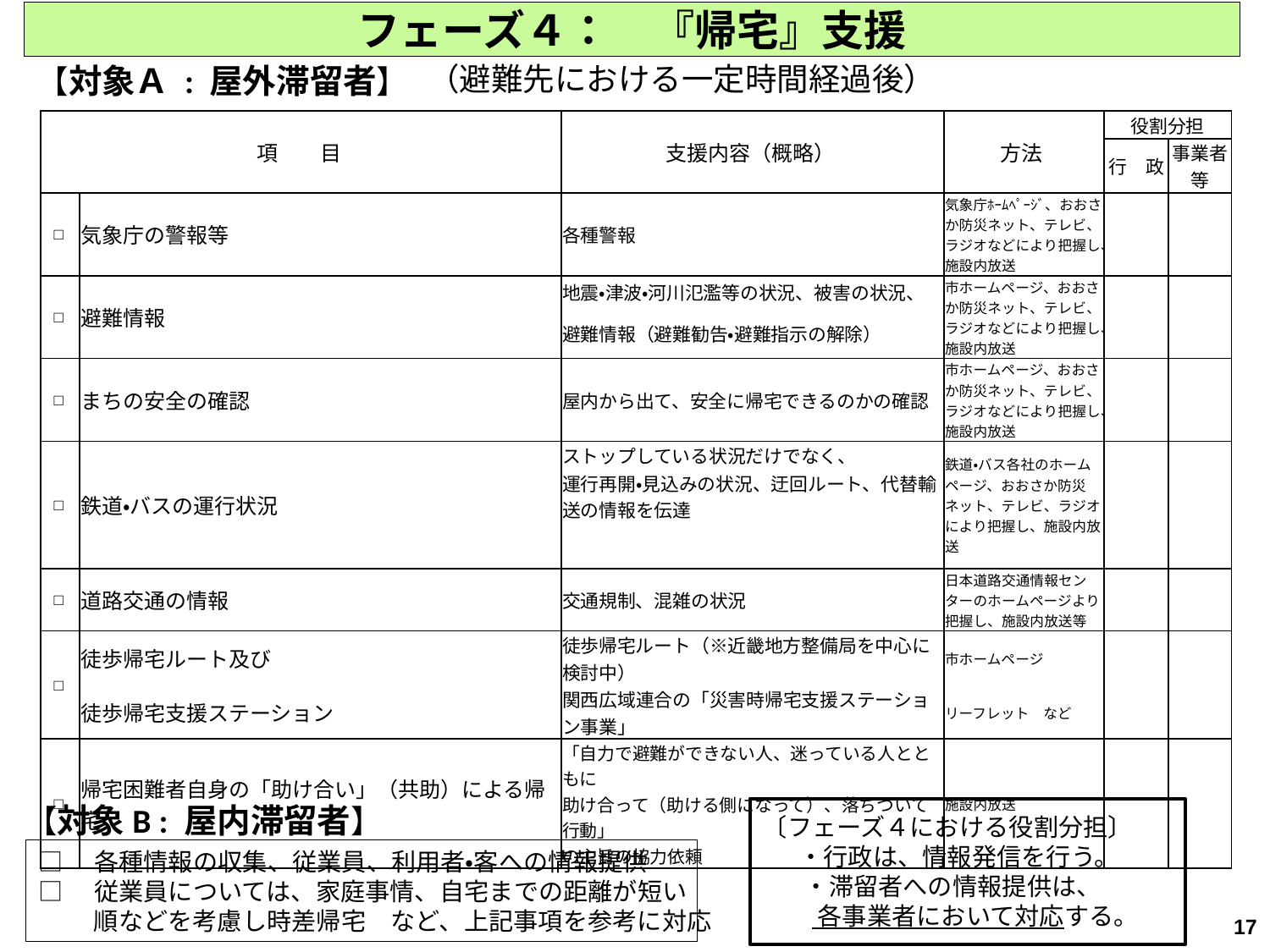

# フェーズ４：　『帰宅』支援
（避難先における一定時間経過後）
【対象Ａ : 屋外滞留者】
| 項　　目 |  | 支援内容（概略） | 方法 | 役割分担 |  |
| --- | --- | --- | --- | --- | --- |
|  |  |  |  | 行　政 | 事業者等 |
| □ | 気象庁の警報等 | 各種警報 | 気象庁ﾎｰﾑﾍﾟｰｼﾞ、おおさか防災ネット、テレビ、ラジオなどにより把握し、施設内放送 |  |  |
| □ | 避難情報 | 地震・津波・河川氾濫等の状況、被害の状況、 | 市ホームページ、おおさか防災ネット、テレビ、ラジオなどにより把握し、施設内放送 |  |  |
|  |  | 避難情報（避難勧告・避難指示の解除） |  |  |  |
| □ | まちの安全の確認 | 屋内から出て、安全に帰宅できるのかの確認 | 市ホームページ、おおさか防災ネット、テレビ、ラジオなどにより把握し、施設内放送 |  |  |
| □ | 鉄道・バスの運行状況 | ストップしている状況だけでなく、 | 鉄道・バス各社のホームページ、おおさか防災ネット、テレビ、ラジオにより把握し、施設内放送 |  |  |
|  |  | 運行再開・見込みの状況、迂回ルート、代替輸送の情報を伝達 |  |  |  |
|  |  |  |  |  |  |
| □ | 道路交通の情報 | 交通規制、混雑の状況 | 日本道路交通情報センターのホームページより把握し、施設内放送等 |  |  |
| □ | 徒歩帰宅ルート及び | 徒歩帰宅ルート（※近畿地方整備局を中心に検討中） | 市ホームページ |  |  |
|  | 徒歩帰宅支援ステーション | 関西広域連合の「災害時帰宅支援ステーション事業」 | リーフレット　など |  |  |
| □ | 帰宅困難者自身の「助け合い」（共助）による帰宅 | 「自力で避難ができない人、迷っている人とともに | 施設内放送 |  |  |
|  |  | 助け合って（助ける側になって）、落ちついて行動」 |  |  |  |
|  |  | の主旨の協力依頼 |  |  |  |
【対象B : 屋内滞留者】
〔フェーズ４における役割分担〕
 　・行政は、情報発信を行う。
  　・滞留者への情報提供は、
　　 各事業者において対応する。
□　各種情報の収集、従業員、利用者・客への情報提供
□　従業員については、家庭事情、自宅までの距離が短い
　　 順などを考慮し時差帰宅　など、上記事項を参考に対応
17